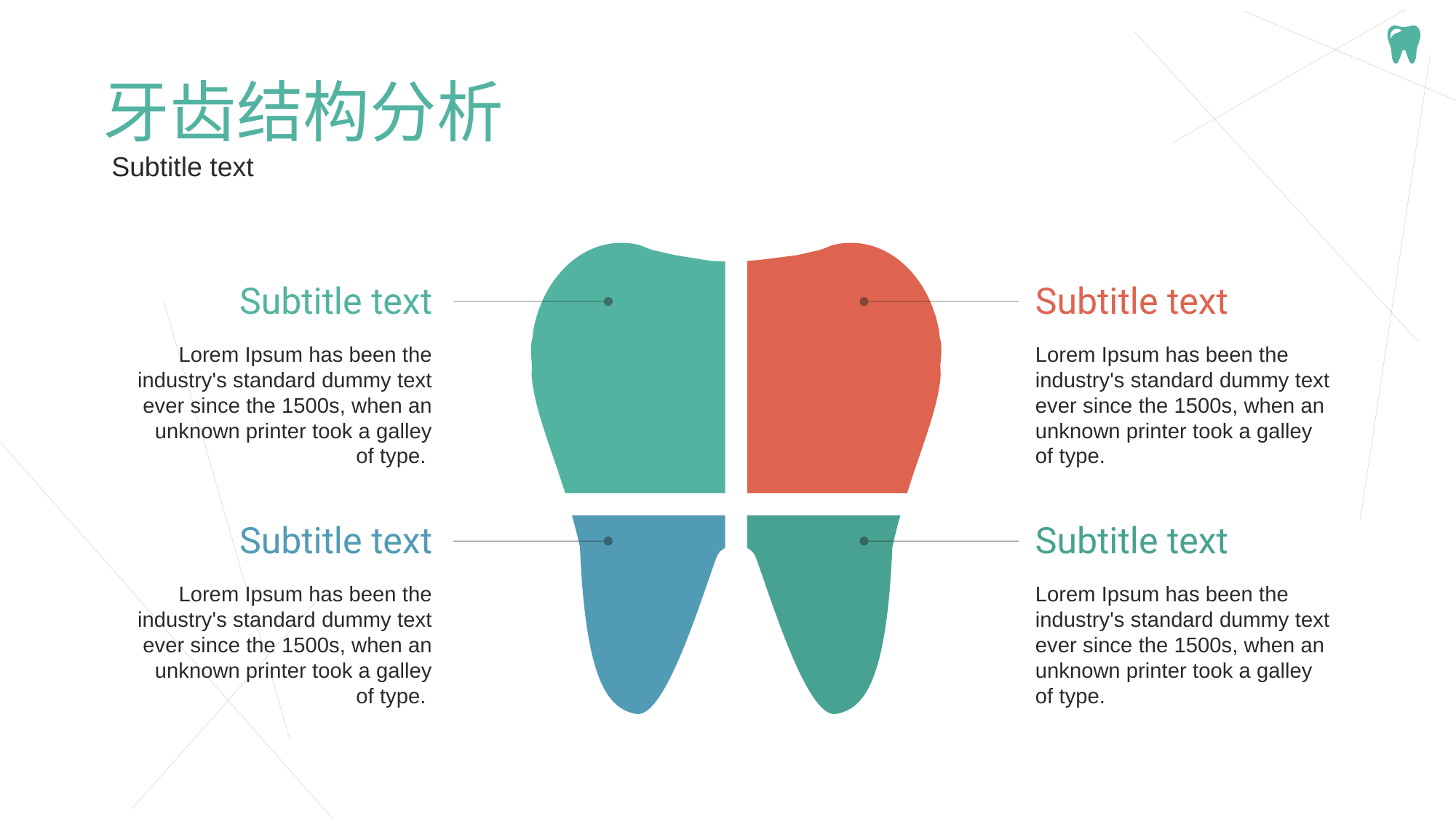

# 牙齿结构分析
Subtitle text

Subtitle text
Subtitle text
Lorem Ipsum has been the industry's standard dummy text ever since the 1500s, when an unknown printer took a galley of type.
Lorem Ipsum has been the industry's standard dummy text ever since the 1500s, when an unknown printer took a galley of type.
Subtitle text
Subtitle text

Lorem Ipsum has been the industry's standard dummy text ever since the 1500s, when an unknown printer took a galley of type.
Lorem Ipsum has been the industry's standard dummy text ever since the 1500s, when an unknown printer took a galley of type.